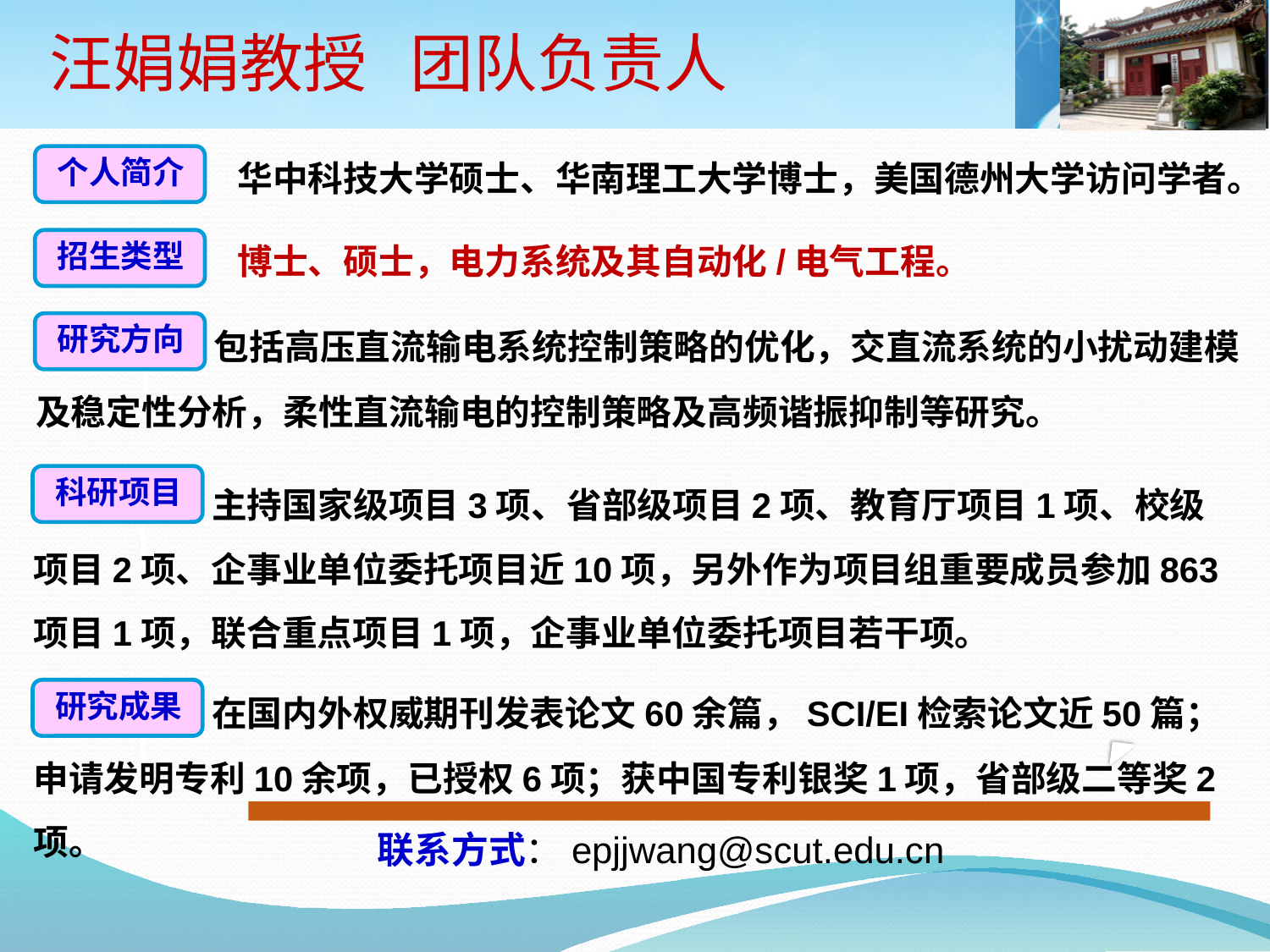

# 汪娟娟教授   团队负责人
个人简介

华中科技大学硕士、华南理工大学博士，美国德州大学访问学者。
博士、硕士，电力系统及其自动化/电气工程。
招生类型

                            包括高压直流输电系统控制策略的优化，交直流系统的小扰动建模及稳定性分析，柔性直流输电的控制策略及高频谐振抑制等研究。
研究方向

                            主持国家级项目3项、省部级项目2项、教育厅项目1项、校级项目2项、企事业单位委托项目近10项，另外作为项目组重要成员参加863项目1项，联合重点项目1项，企事业单位委托项目若干项。
科研项目

                            在国内外权威期刊发表论文60余篇，SCI/EI检索论文近50篇；申请发明专利10余项，已授权6项；获中国专利银奖1项，省部级二等奖2项。

研究成果

联系方式：epjjwang@scut.edu.cn